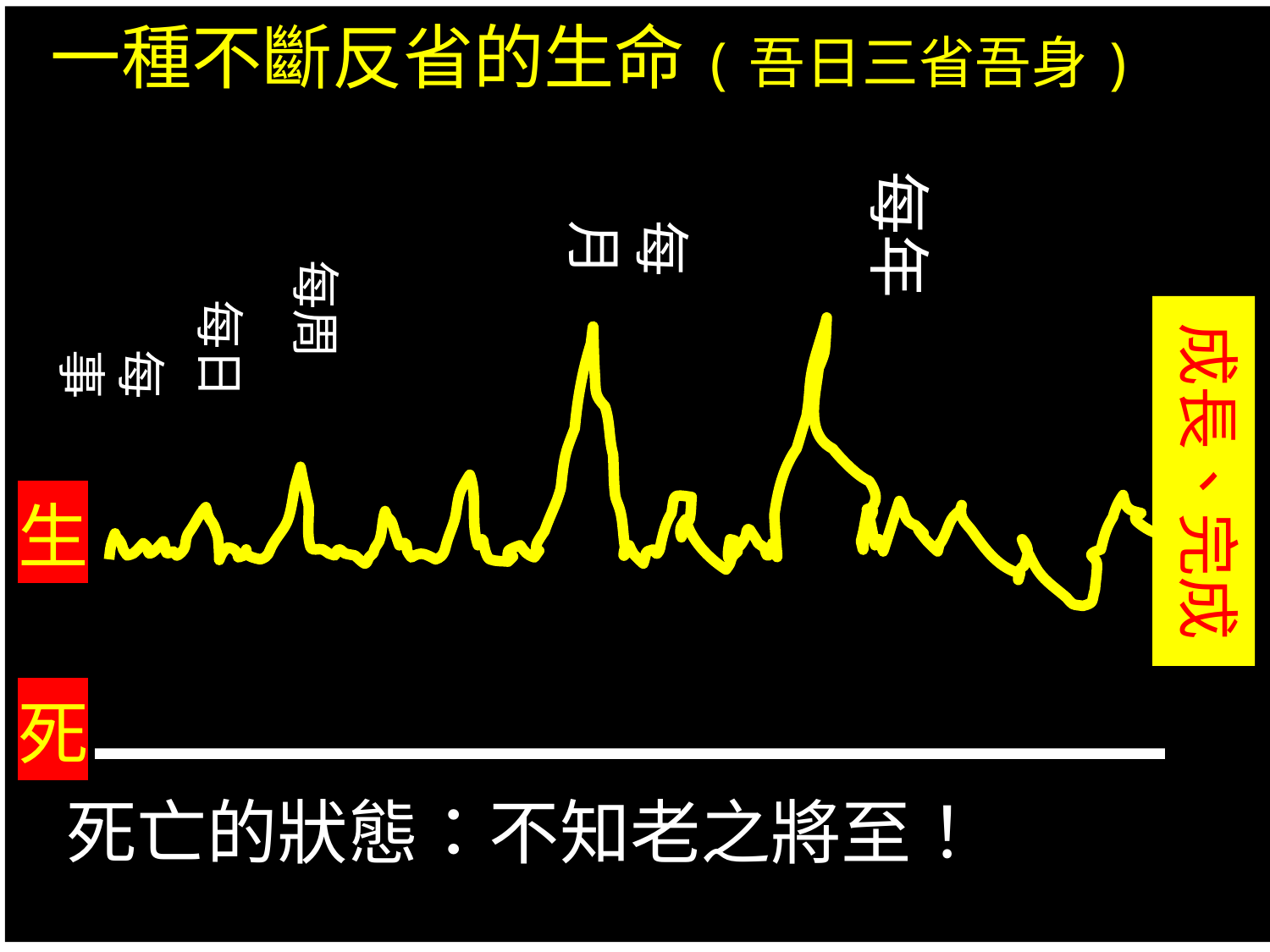

一種不斷反省的生命(吾日三省吾身)

生

死
  死亡的狀態：不知老之將至！
每年
每月
每周
每日
成長、完成

每事